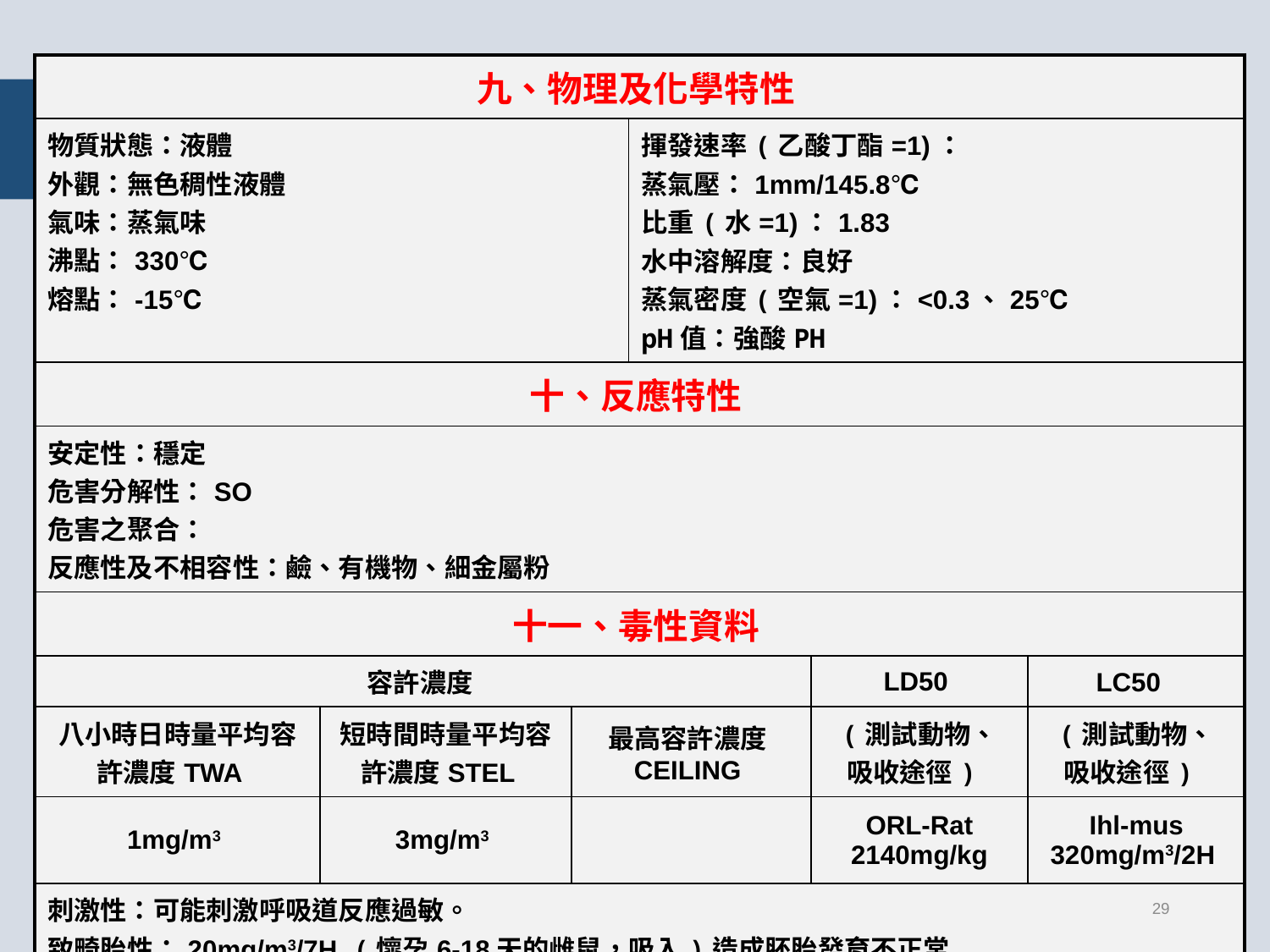

| 九、物理及化學特性 |  |  |  |  |  |
| --- | --- | --- | --- | --- | --- |
| 物質狀態：液體 外觀：無色稠性液體 氣味：蒸氣味 沸點：330℃ 熔點：-15℃ |  |  | 揮發速率(乙酸丁酯=1)： 蒸氣壓：1mm/145.8℃ 比重(水=1)：1.83 水中溶解度：良好 蒸氣密度(空氣=1)：<0.3、25℃ pH值：強酸PH |  |  |
| 十、反應特性 |  |  |  |  |  |
| 安定性：穩定 危害分解性：SO 危害之聚合： 反應性及不相容性：鹼、有機物、細金屬粉 |  |  |  |  |  |
| 十一、毒性資料 |  |  |  |  |  |
| 容許濃度 |  |  |  | LD50 | LC50 |
| 八小時日時量平均容許濃度TWA | 短時間時量平均容許濃度STEL | 最高容許濃度CEILING |  | (測試動物、 吸收途徑) | (測試動物、 吸收途徑) |
| 1mg/m3 | 3mg/m3 |  |  | ORL-Rat 2140mg/kg | Ihl-mus 320mg/m3/2H |
| 刺激性：可能刺激呼吸道反應過敏。 致畸胎性：20mg/m3/7H (懷孕6-18天的雌鼠，吸入)造成胚胎發育不正常 |  |  |  |  |  |
29